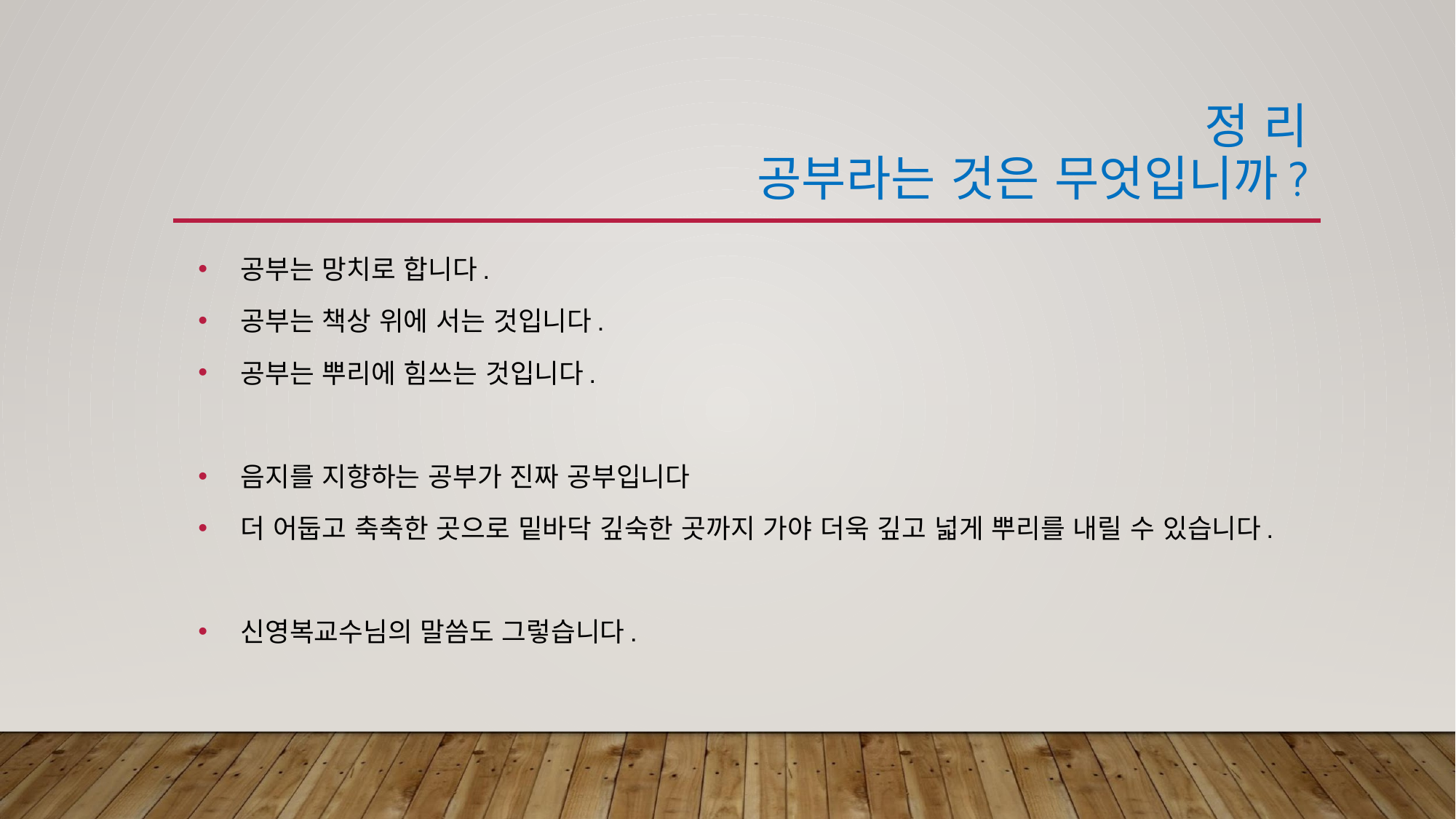

# 정 리 공부라는 것은 무엇입니까?
공부는 망치로 합니다.
공부는 책상 위에 서는 것입니다.
공부는 뿌리에 힘쓰는 것입니다.

음지를 지향하는 공부가 진짜 공부입니다
더 어둡고 축축한 곳으로 밑바닥 깊숙한 곳까지 가야 더욱 깊고 넓게 뿌리를 내릴 수 있습니다.

신영복교수님의 말씀도 그렇습니다.